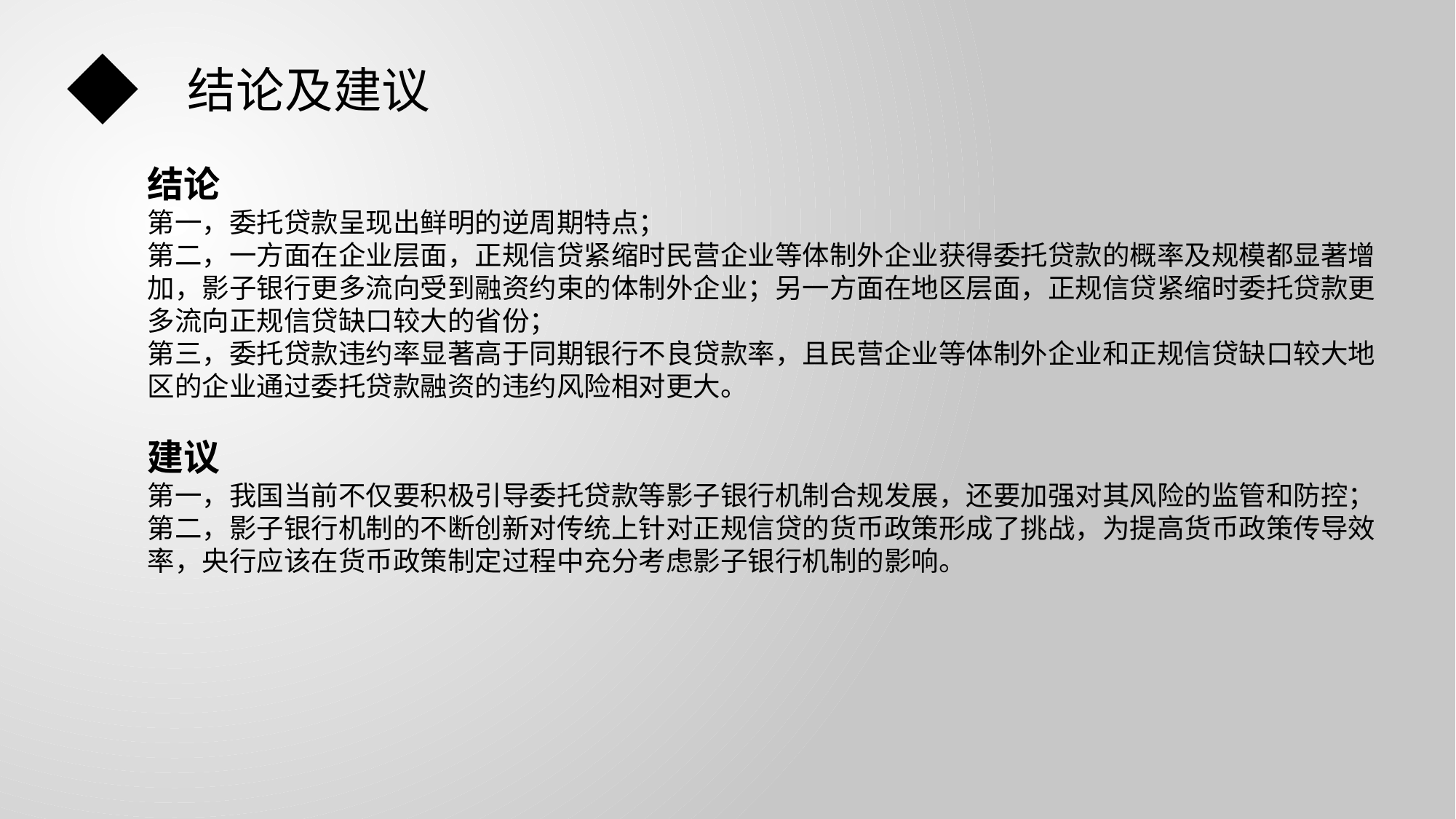

结论及建议
结论
第一，委托贷款呈现出鲜明的逆周期特点；
第二，一方面在企业层面，正规信贷紧缩时民营企业等体制外企业获得委托贷款的概率及规模都显著增加，影子银行更多流向受到融资约束的体制外企业；另一方面在地区层面，正规信贷紧缩时委托贷款更多流向正规信贷缺口较大的省份；
第三，委托贷款违约率显著高于同期银行不良贷款率，且民营企业等体制外企业和正规信贷缺口较大地区的企业通过委托贷款融资的违约风险相对更大。

建议
第一，我国当前不仅要积极引导委托贷款等影子银行机制合规发展，还要加强对其风险的监管和防控；
第二，影子银行机制的不断创新对传统上针对正规信贷的货币政策形成了挑战，为提高货币政策传导效率，央行应该在货币政策制定过程中充分考虑影子银行机制的影响。